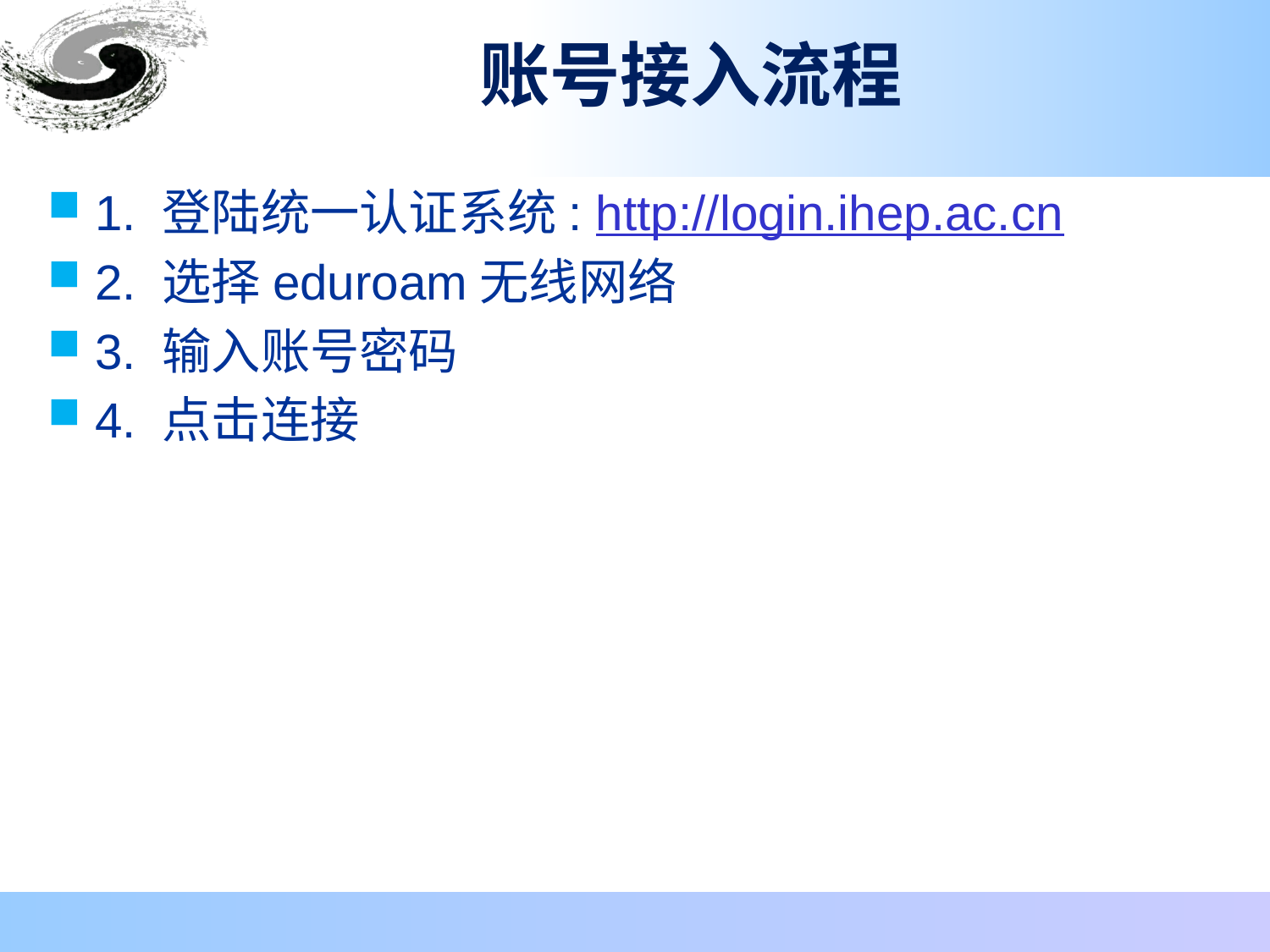

# 账号接入流程
1. 登陆统一认证系统: http://login.ihep.ac.cn
2. 选择eduroam无线网络
3. 输入账号密码
4. 点击连接